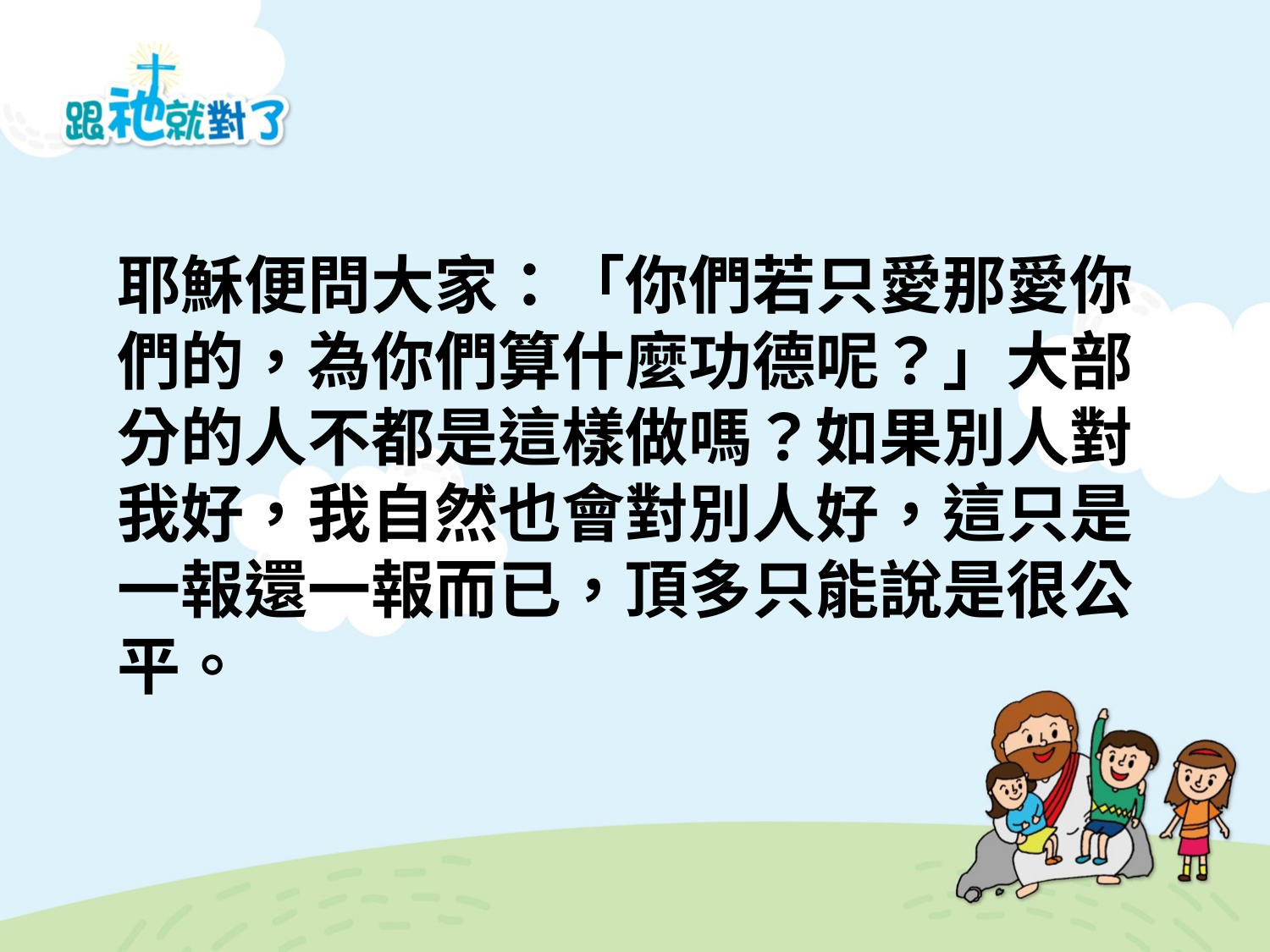

耶穌便問大家：「你們若只愛那愛你們的，為你們算什麼功德呢？」大部分的人不都是這樣做嗎？如果別人對我好，我自然也會對別人好，這只是一報還一報而已，頂多只能說是很公平。